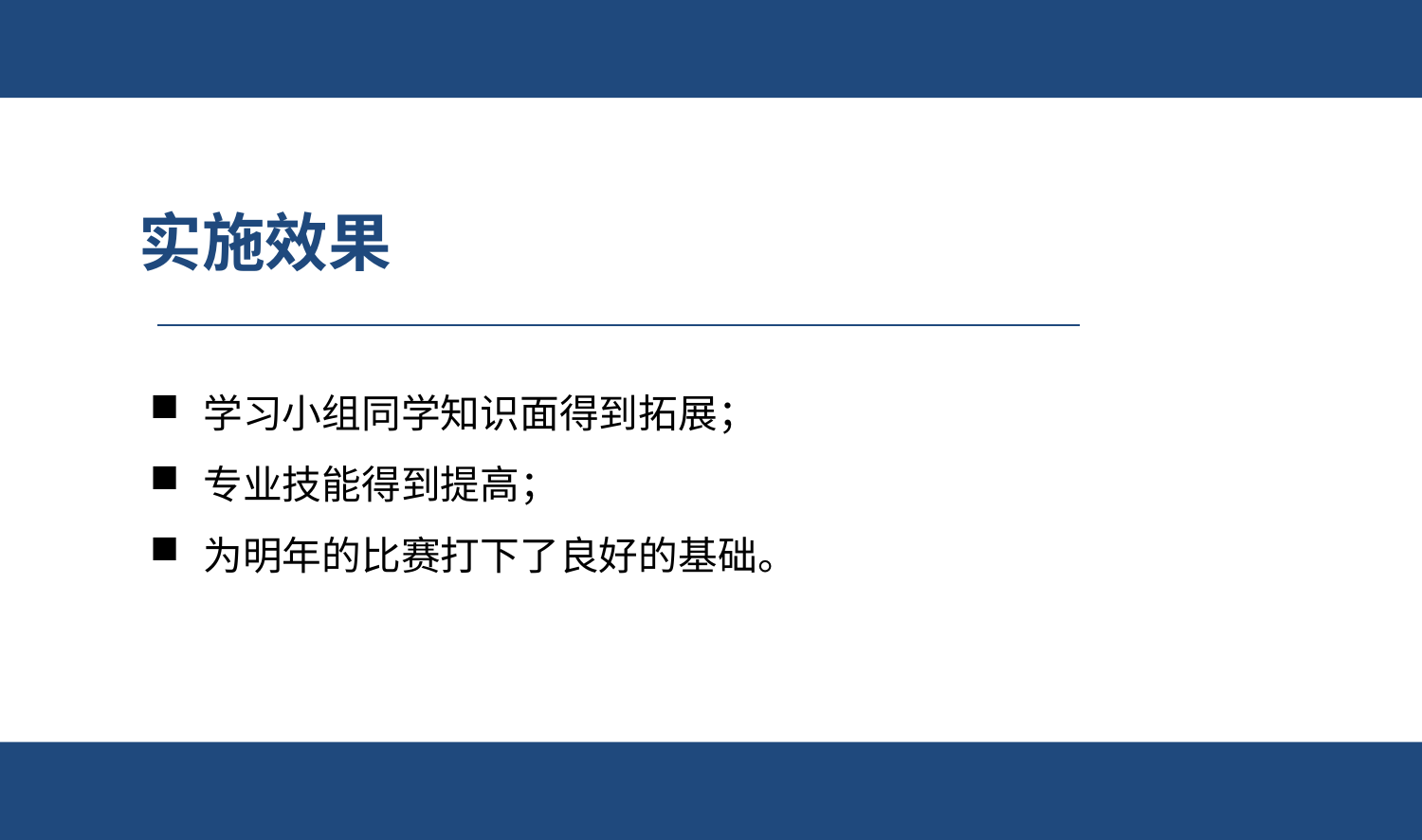

实施效果
学习小组同学知识面得到拓展；
专业技能得到提高；
为明年的比赛打下了良好的基础。